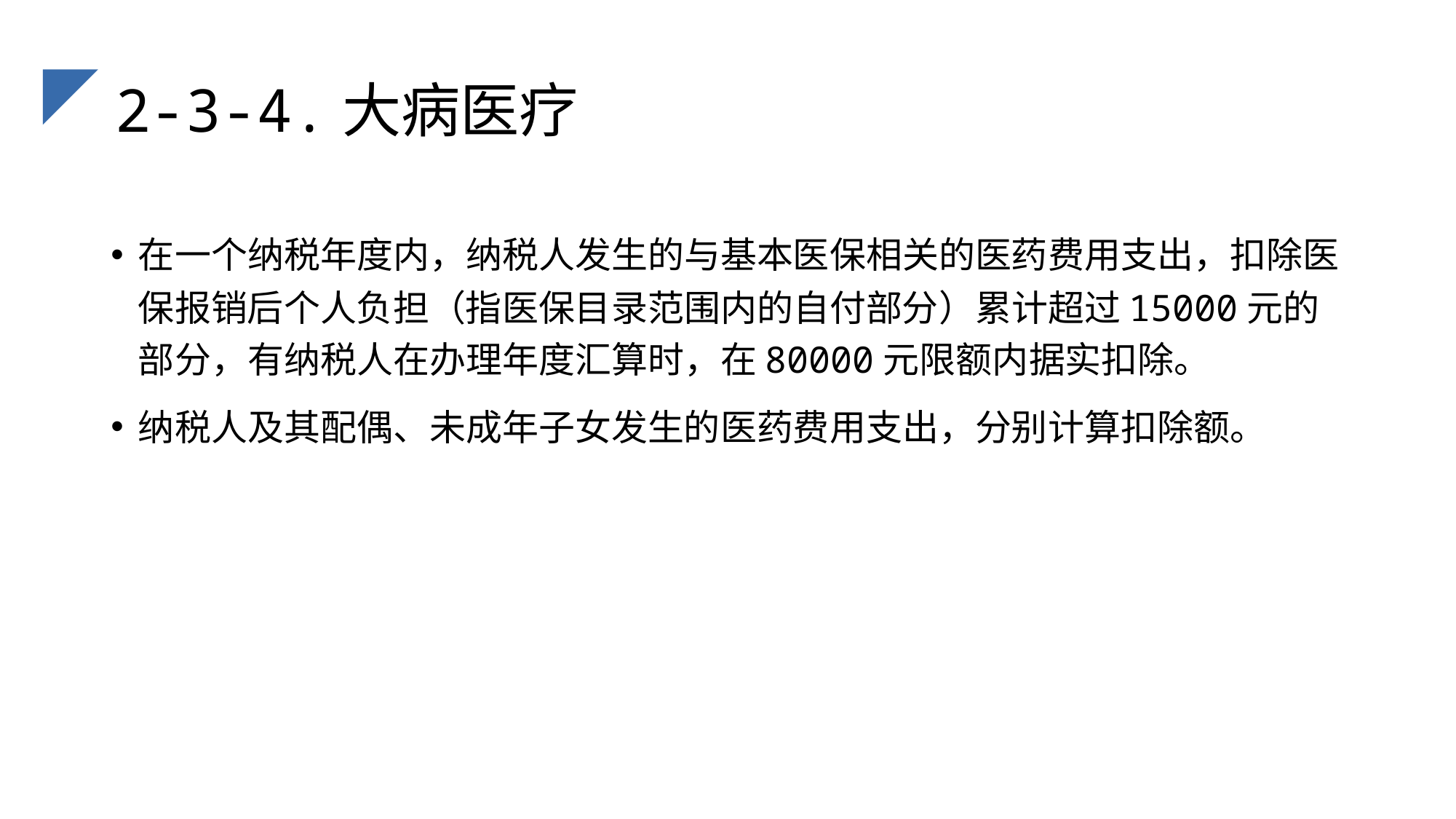

# 2-3-4.大病医疗
在一个纳税年度内，纳税人发生的与基本医保相关的医药费用支出，扣除医保报销后个人负担（指医保目录范围内的自付部分）累计超过15000元的部分，有纳税人在办理年度汇算时，在80000元限额内据实扣除。
纳税人及其配偶、未成年子女发生的医药费用支出，分别计算扣除额。